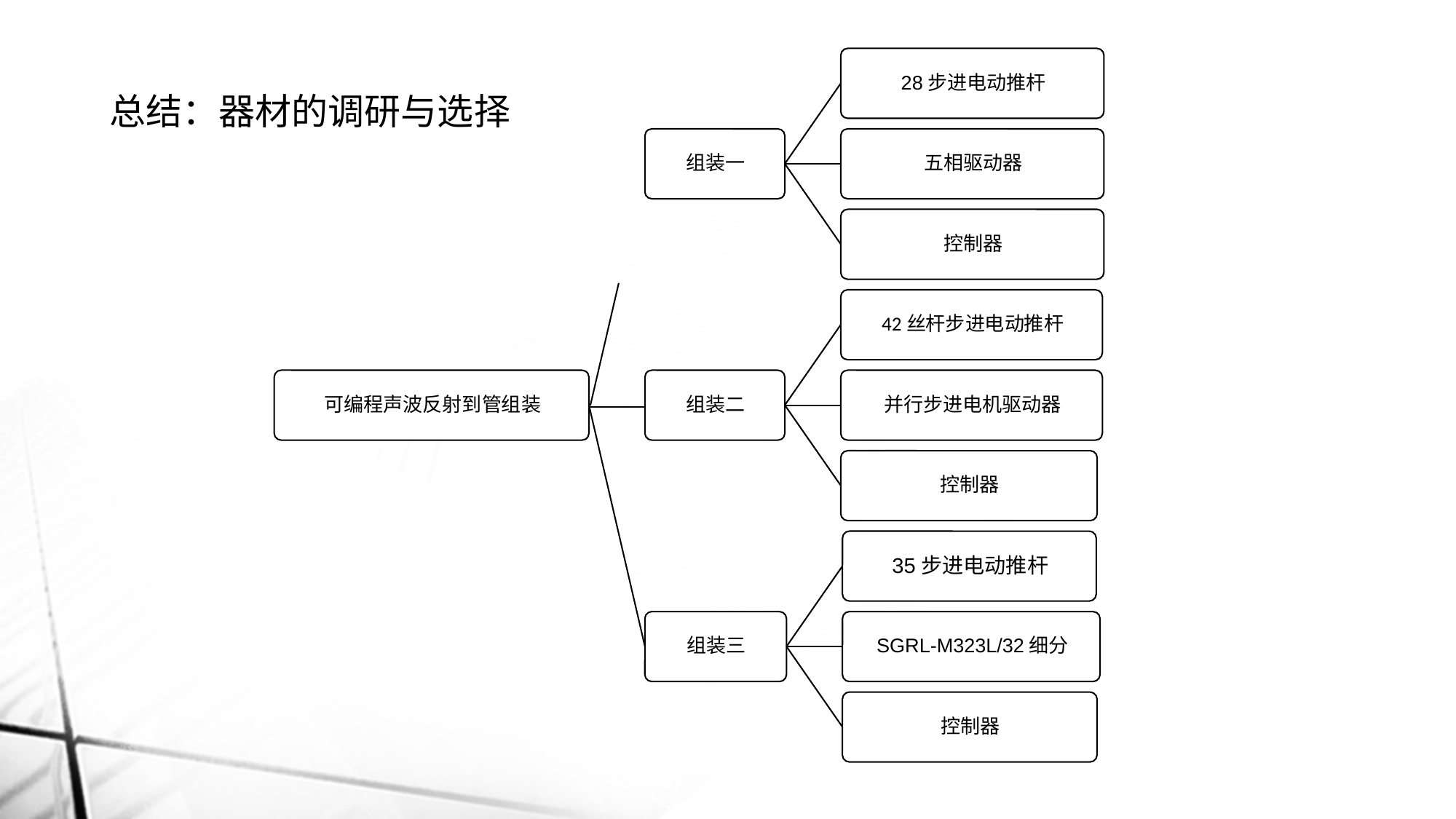

可编程声波反射到管组装

组装一

28步进电动推杆

五相驱动器

控制器

组装二

42丝杆步进电动推杆

并行步进电机驱动器

控制器

组装三

35步进电动推杆

SGRL-M323L/32细分

控制器
总结：器材的调研与选择